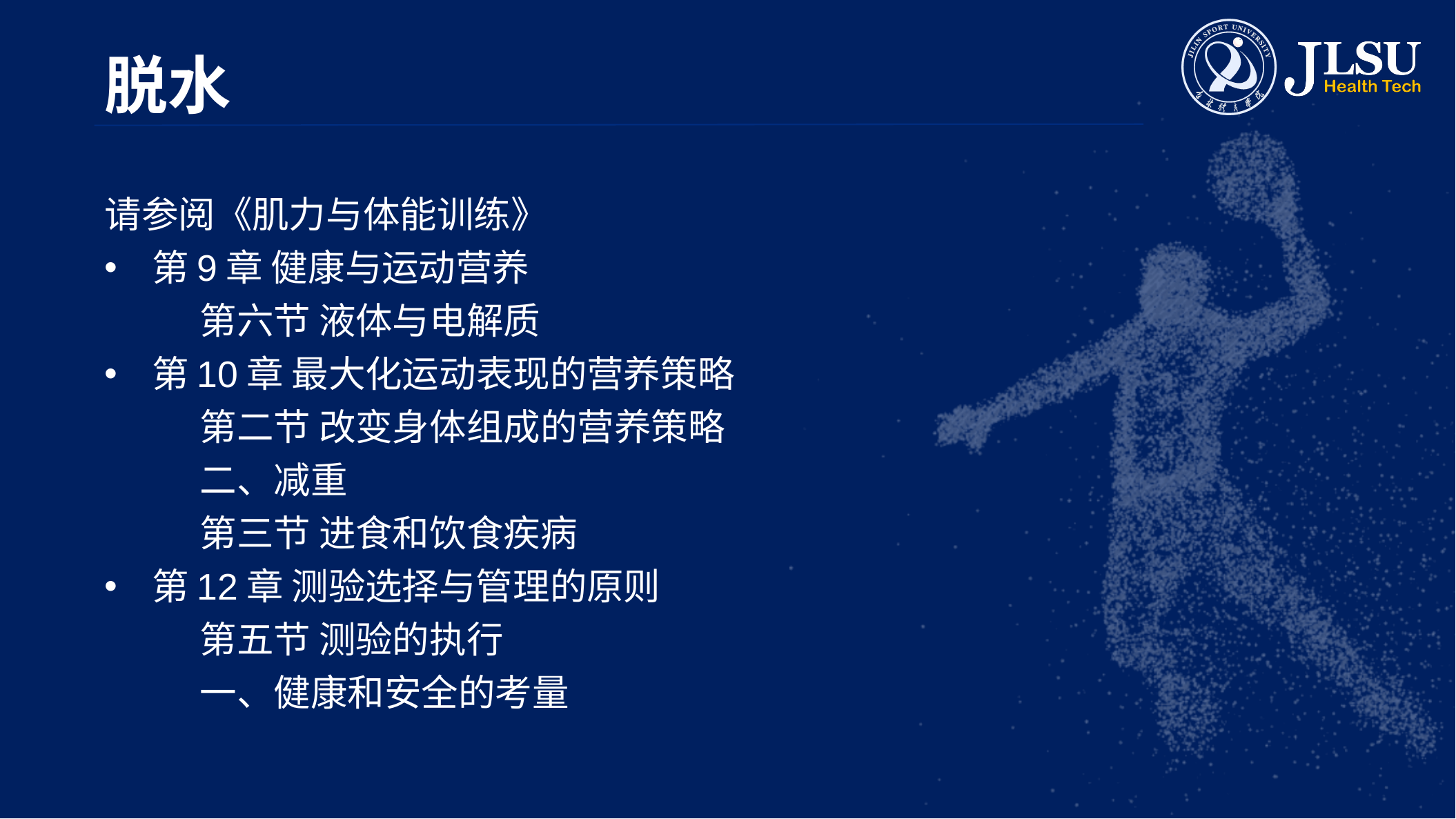

# 脱水
请参阅《肌力与体能训练》
第9章 健康与运动营养
	第六节 液体与电解质
第10章 最大化运动表现的营养策略
	第二节 改变身体组成的营养策略
		二、减重
	第三节 进食和饮食疾病
第12章 测验选择与管理的原则
	第五节 测验的执行
		一、健康和安全的考量